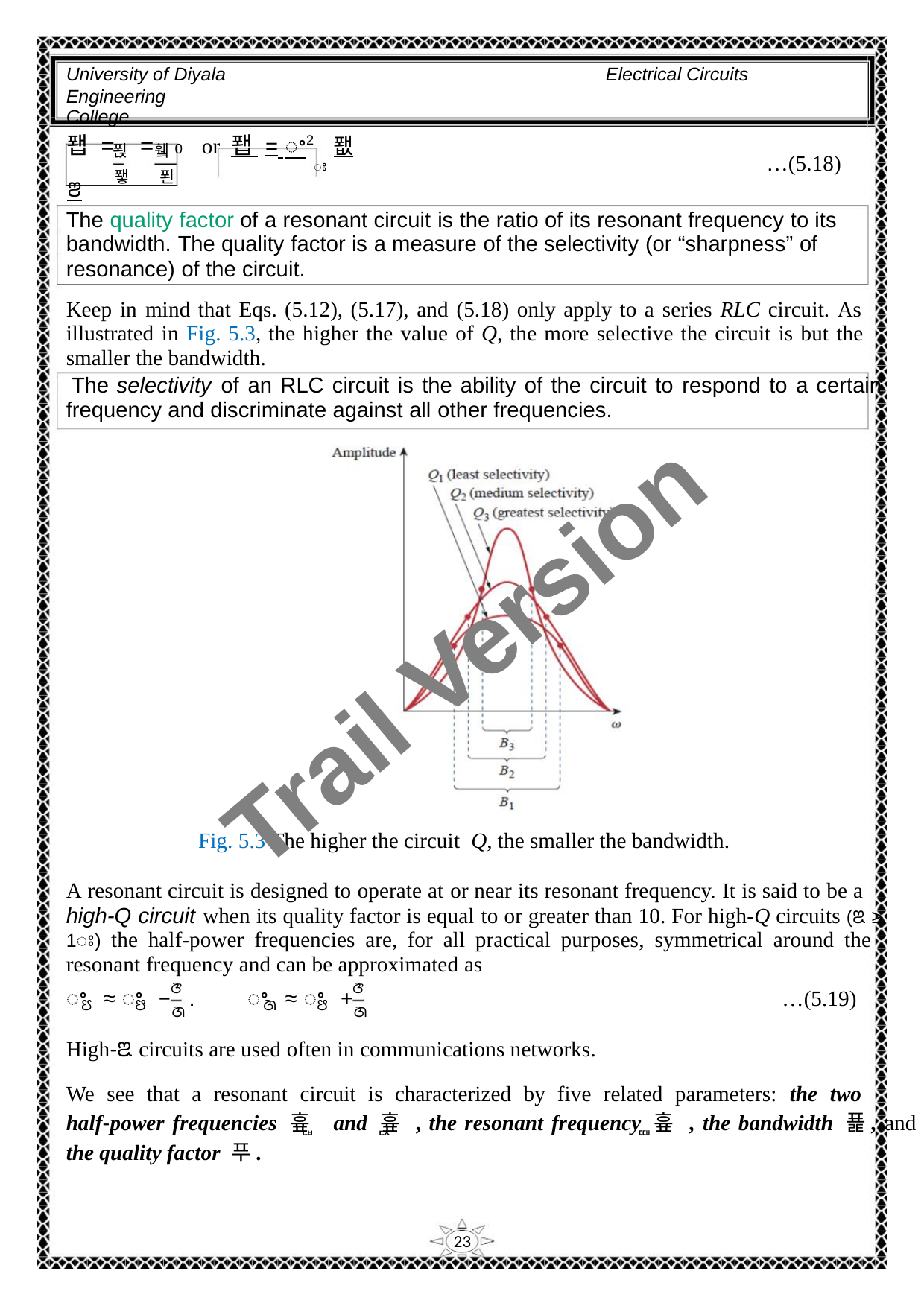

University of Diyala
Engineering College
Electrical Circuits
푅
휔
퐵 = = 0 or 퐵 = ꢀ2ꢁ퐶ꢂ
…(5.18)
퐿
푄
The quality factor of a resonant circuit is the ratio of its resonant frequency to its
bandwidth. The quality factor is a measure of the selectivity (or “sharpness” of
resonance) of the circuit.
Keep in mind that Eqs. (5.12), (5.17), and (5.18) only apply to a series RLC circuit. As
illustrated in Fig. 5.3, the higher the value of Q, the more selective the circuit is but the
smaller the bandwidth.
The selectivity of an RLC circuit is the ability of the circuit to respond to a certain
frequency and discriminate against all other frequencies.
Trail Version
Trail Version
Trail Version
Trail Version
Trail Version
Trail Version
Trail Version
Trail Version
Trail Version
Trail Version
Trail Version
Trail Version
Trail Version
Fig. 5.3 The higher the circuit Q, the smaller the bandwidth.
A resonant circuit is designed to operate at or near its resonant frequency. It is said to be a
high-Q circuit when its quality factor is equal to or greater than 10. For high-Q circuits (ꢃ ≥
1ꢁ) the half-power frequencies are, for all practical purposes, symmetrical around the
resonant frequency and can be approximated as
ꢆ
ꢆ
ꢀ ≈ ꢀ − .
ꢀ ≈ ꢀ +
…(5.19)
ꢄ
ꢅ
ꢇ
ꢅ
ꢇ
ꢇ
High‐ꢃ circuits are used often in communications networks.
We see that a resonant circuit is characterized by five related parameters: the two
half‐power frequencies 흎 and 흎 , the resonant frequency 흎 , the bandwidth 푩, and
ퟏ
ퟐ
ퟎ
the quality factor 푸.
23